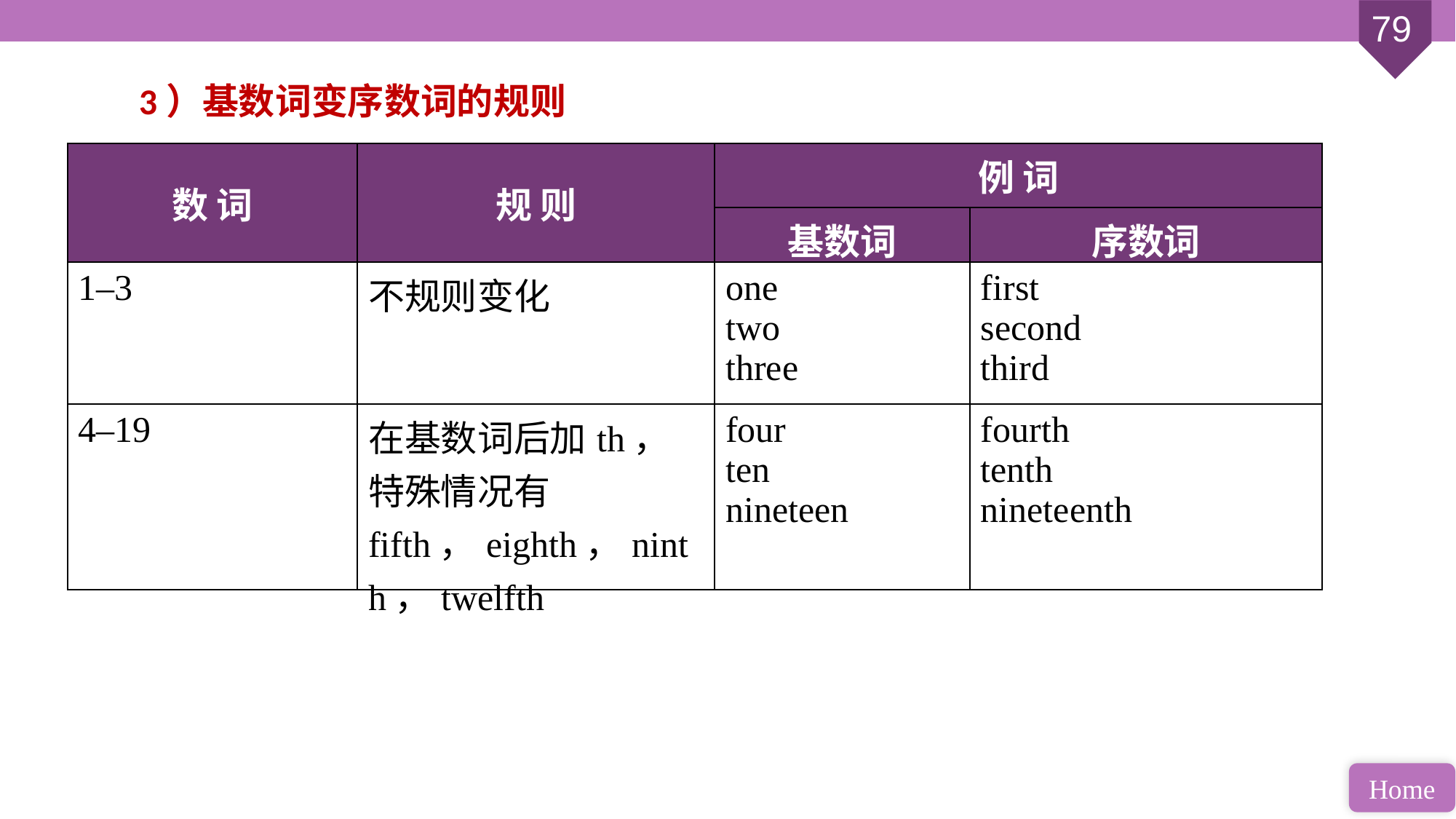

3）基数词变序数词的规则
| 数 词 | 规 则 | 例 词 |  |
| --- | --- | --- | --- |
|  |  | 基数词 | 序数词 |
| 1–3 | 不规则变化 | one two three | first second third |
| 4–19 | 在基数词后加th，特殊情况有fifth，eighth，ninth，twelfth | four ten nineteen | fourth tenth nineteenth |